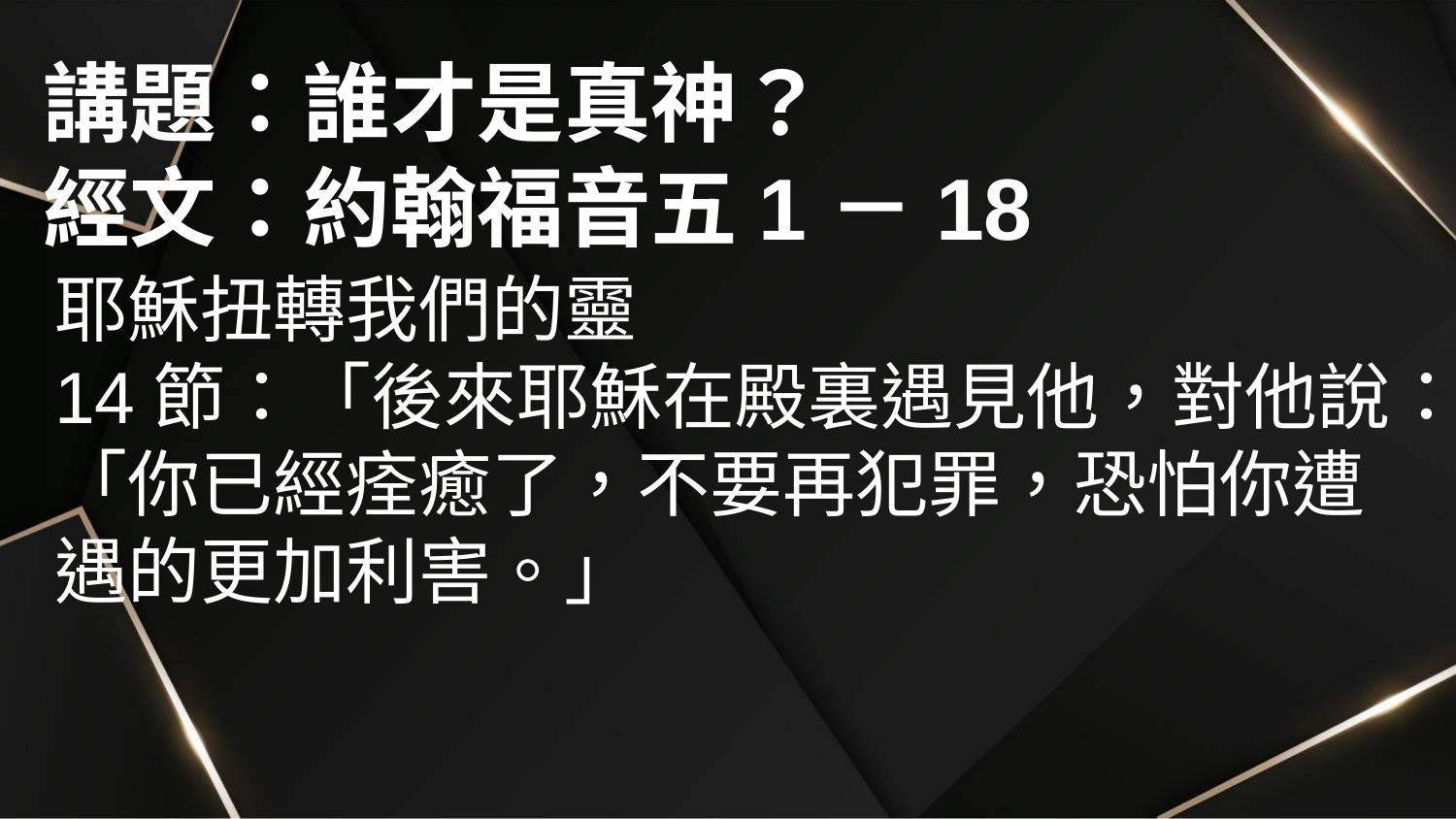

# 講題：誰才是真神？ 經文：約翰福音五1－18
耶穌扭轉我們的靈
14節：「後來耶穌在殿裏遇見他，對他說：「你已經痊癒了，不要再犯罪，恐怕你遭遇的更加利害。」